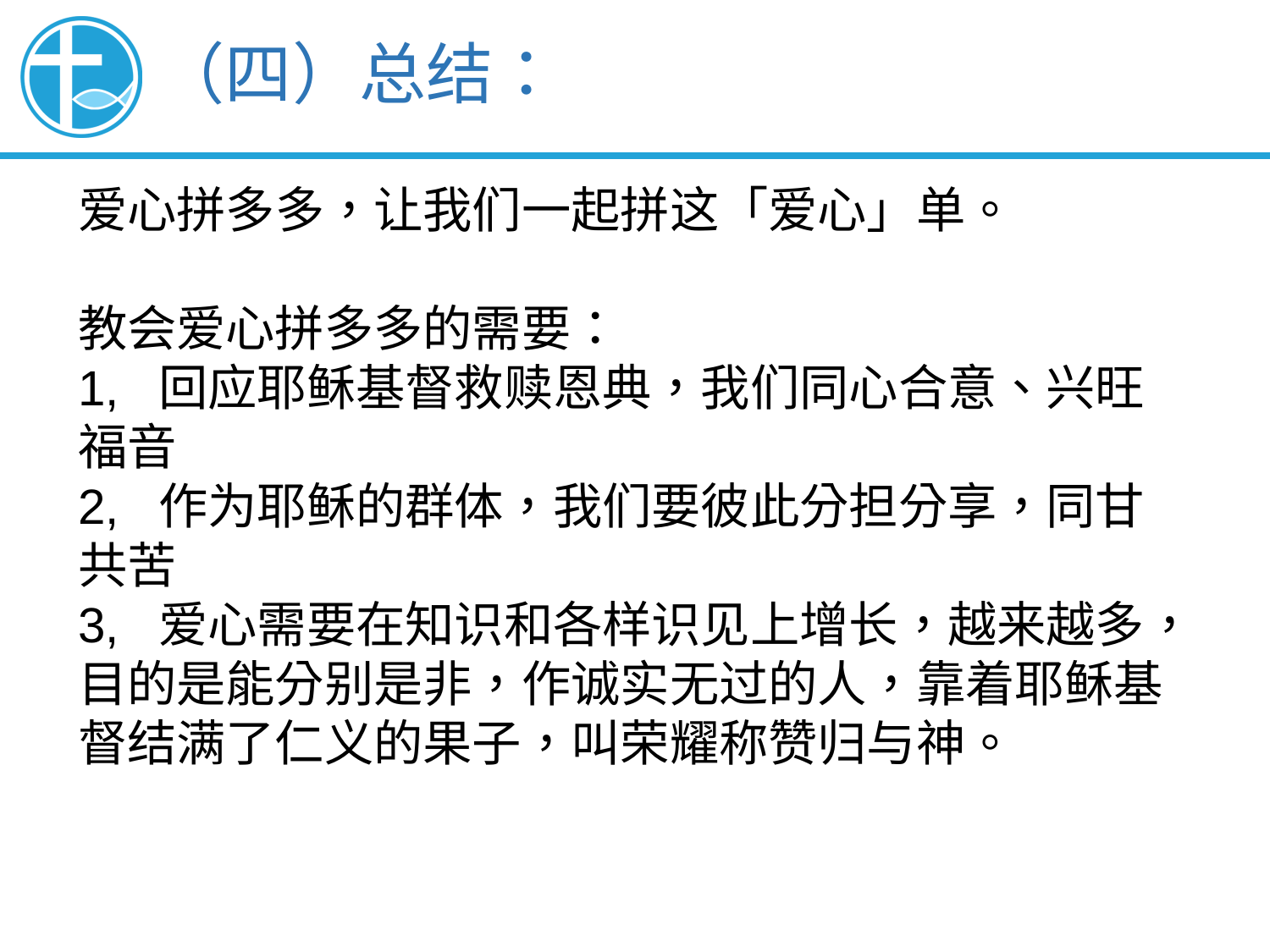

（四）总结：
爱心拼多多，让我们一起拼这「爱心」单。

教会爱心拼多多的需要：
1,  回应耶稣基督救赎恩典，我们同心合意、兴旺福音
2,  作为耶稣的群体，我们要彼此分担分享，同甘共苦
3,  爱心需要在知识和各样识见上增长，越来越多，
目的是能分别是非，作诚实无过的人，靠着耶稣基督结满了仁义的果子，叫荣耀称赞归与神。